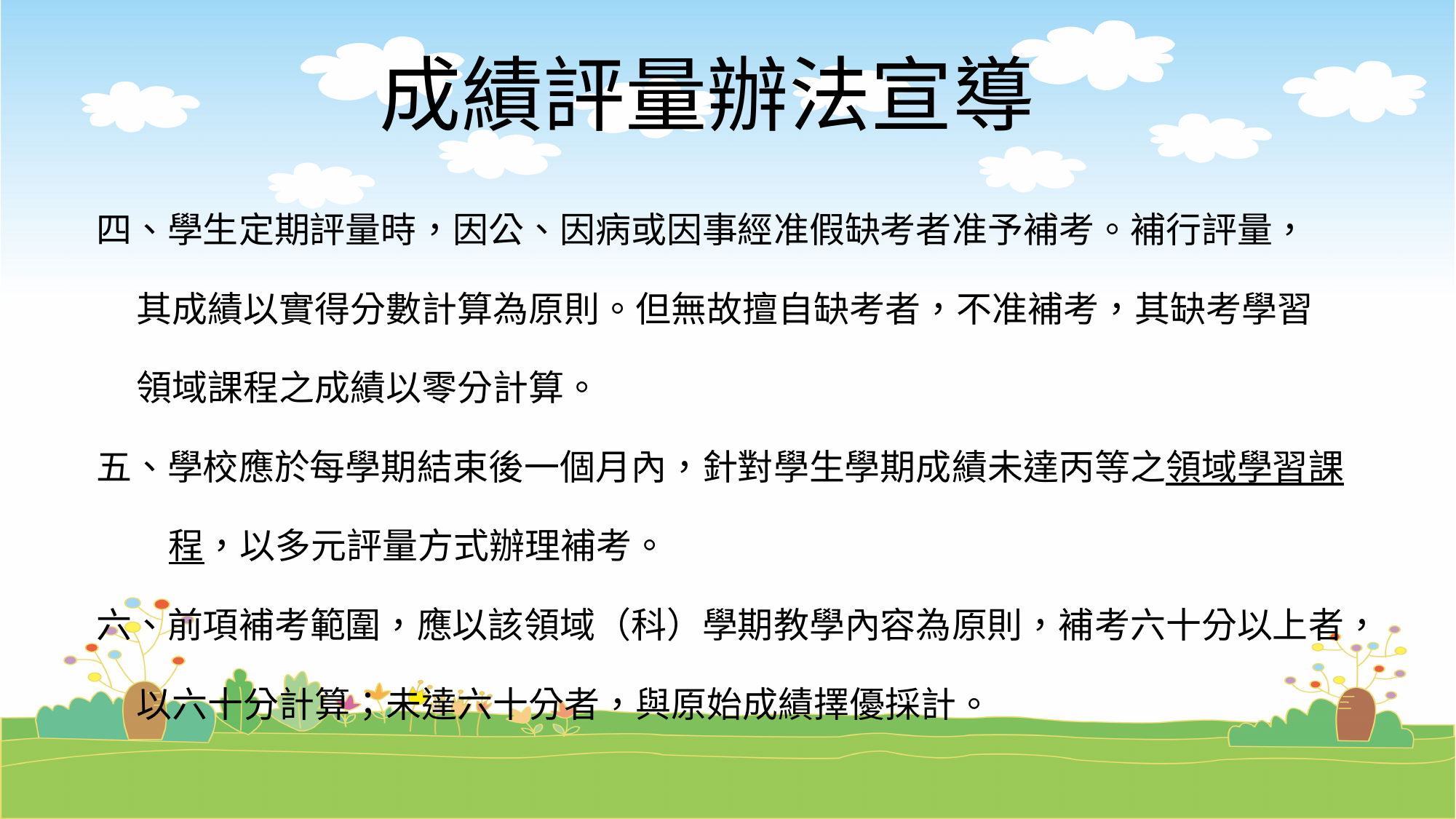

# 成績評量辦法宣導
四、學生定期評量時，因公、因病或因事經准假缺考者准予補考。補行評量，
    其成績以實得分數計算為原則。但無故擅自缺考者，不准補考，其缺考學習
    領域課程之成績以零分計算。
五、學校應於每學期結束後一個月內，針對學生學期成績未達丙等之領域學習課
        程，以多元評量方式辦理補考。
六、前項補考範圍，應以該領域（科）學期教學內容為原則，補考六十分以上者，
    以六十分計算；未達六十分者，與原始成績擇優採計。